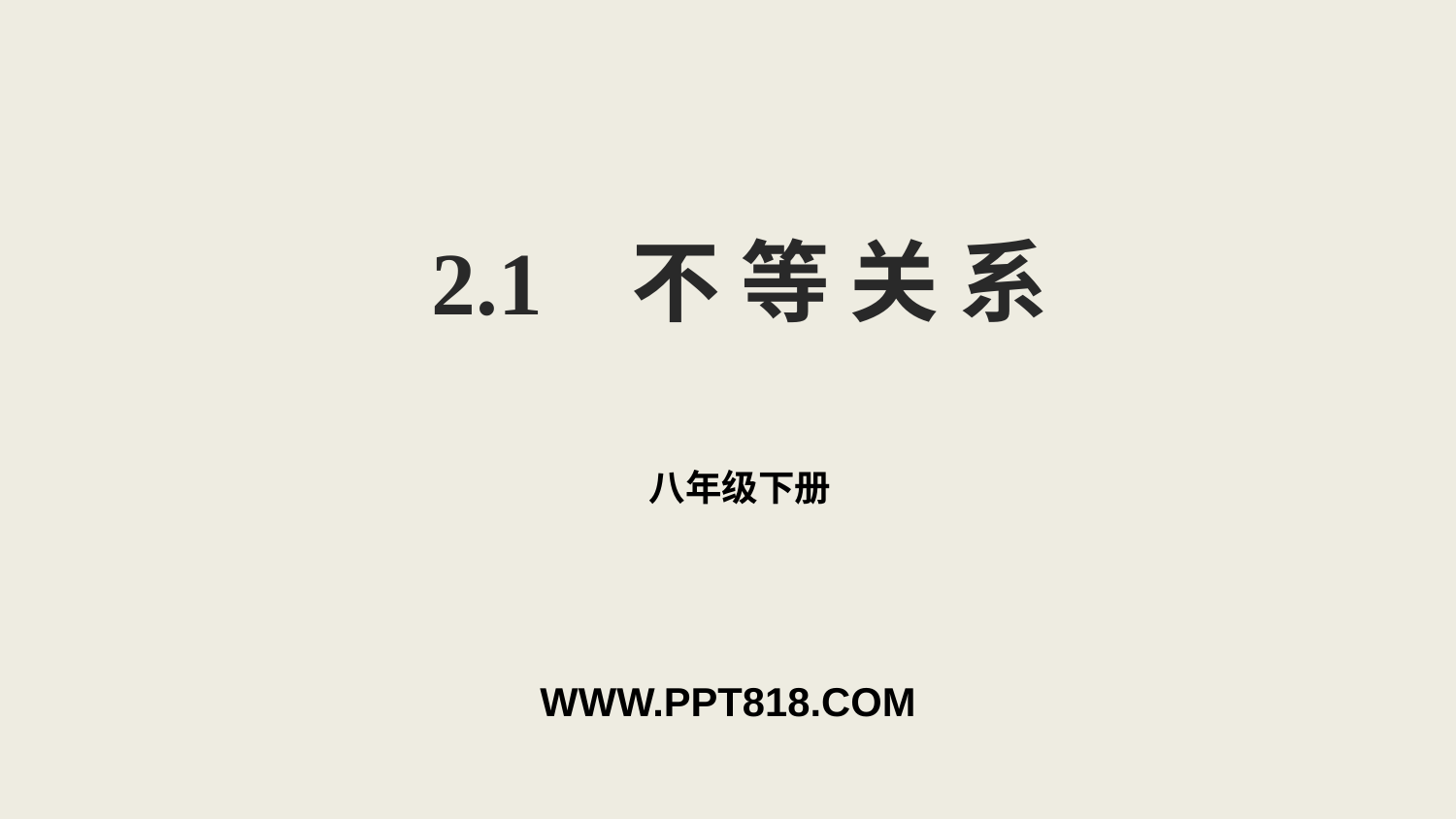

2.1   不 等 关 系
八年级下册
WWW.PPT818.COM